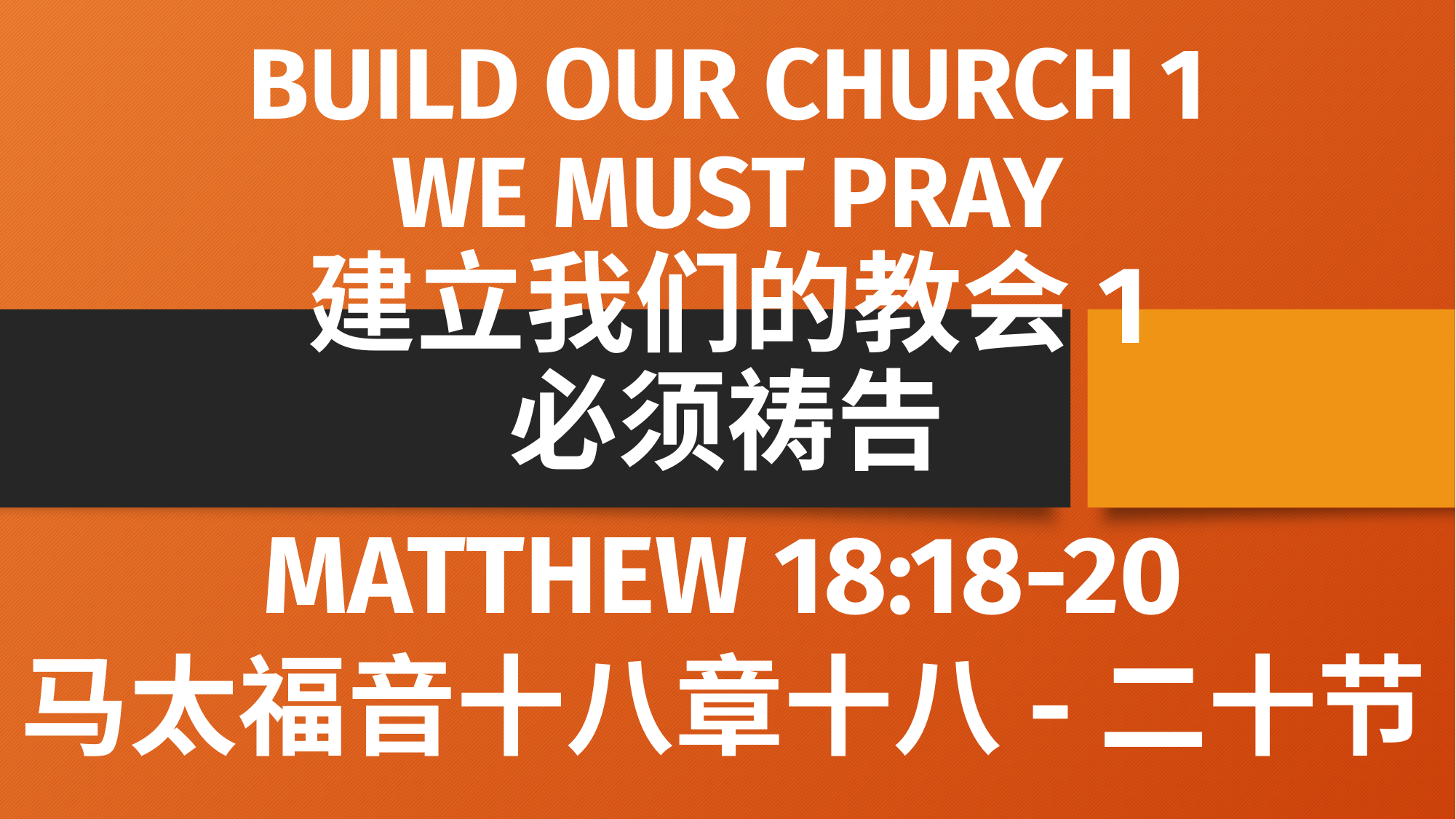

# BUILD OUR CHURCH 1 WE MUST PRAY 建立我们的教会1 必须祷告
MATTHEW 18:18-20
马太福音十八章十八-二十节